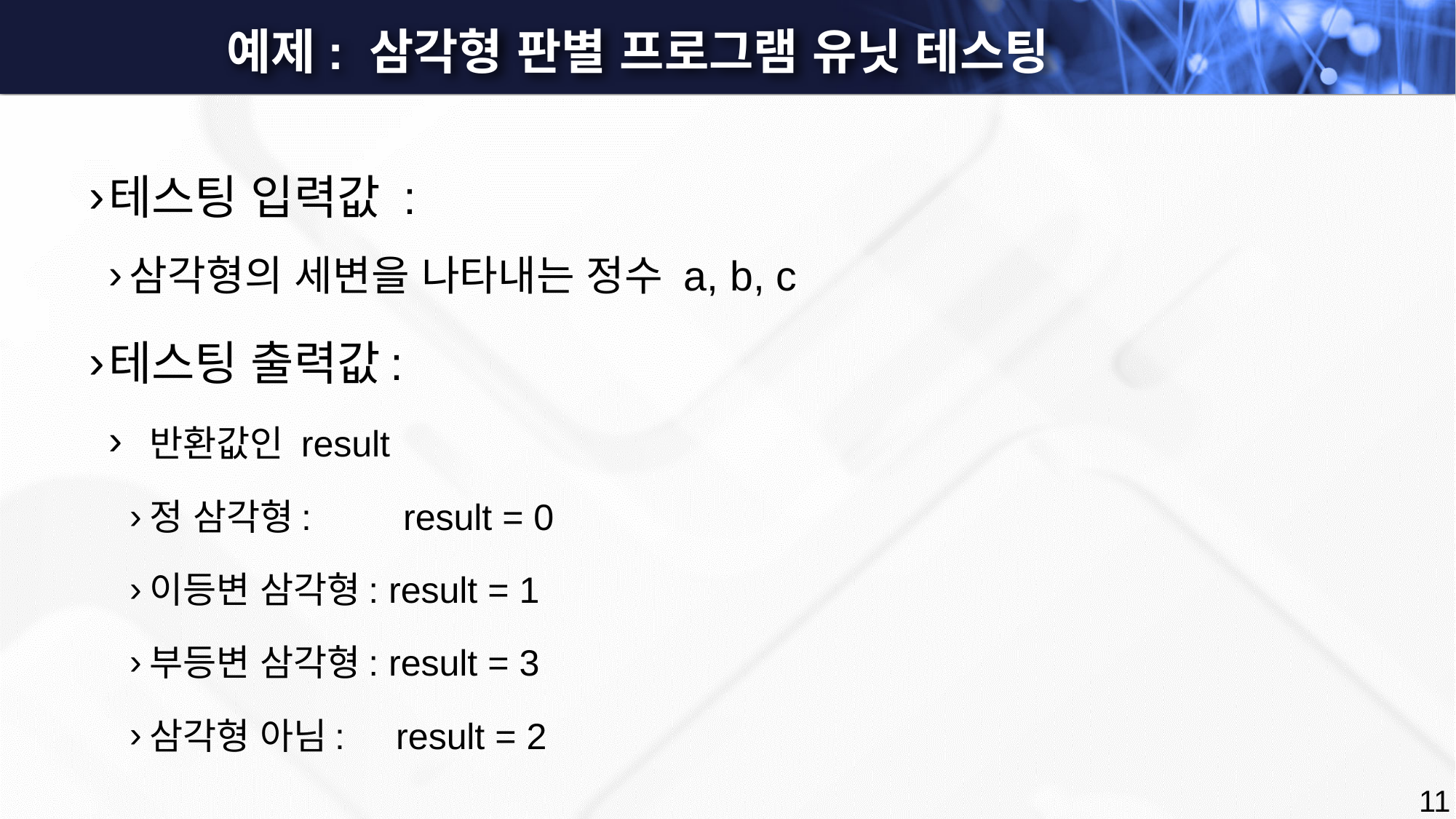

예제: 삼각형 판별 프로그램 유닛 테스팅
테스팅 입력값 :
삼각형의 세변을 나타내는 정수 a, b, c
테스팅 출력값:
 반환값인 result
정 삼각형:         result = 0
이등변 삼각형: result = 1
부등변 삼각형: result = 3
삼각형 아님:     result = 2